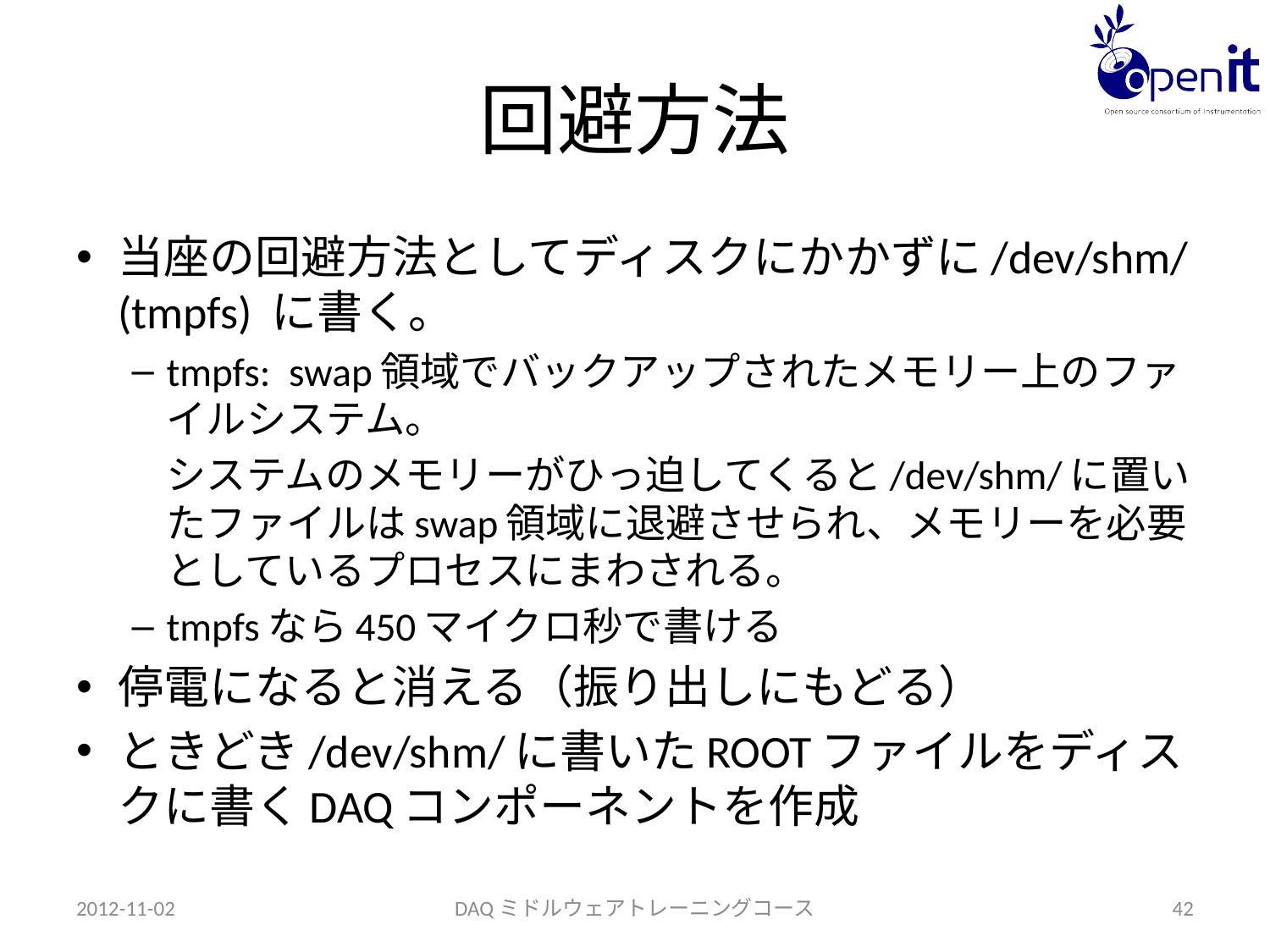

# 回避方法
当座の回避方法としてディスクにかかずに/dev/shm/ (tmpfs) に書く。
tmpfs:  swap領域でバックアップされたメモリー上のファイルシステム。
	システムのメモリーがひっ迫してくると/dev/shm/に置いたファイルはswap領域に退避させられ、メモリーを必要としているプロセスにまわされる。
tmpfsなら450マイクロ秒で書ける
停電になると消える（振り出しにもどる）
ときどき/dev/shm/に書いたROOTファイルをディスクに書くDAQコンポーネントを作成
2012-11-02
DAQミドルウェアトレーニングコース
42